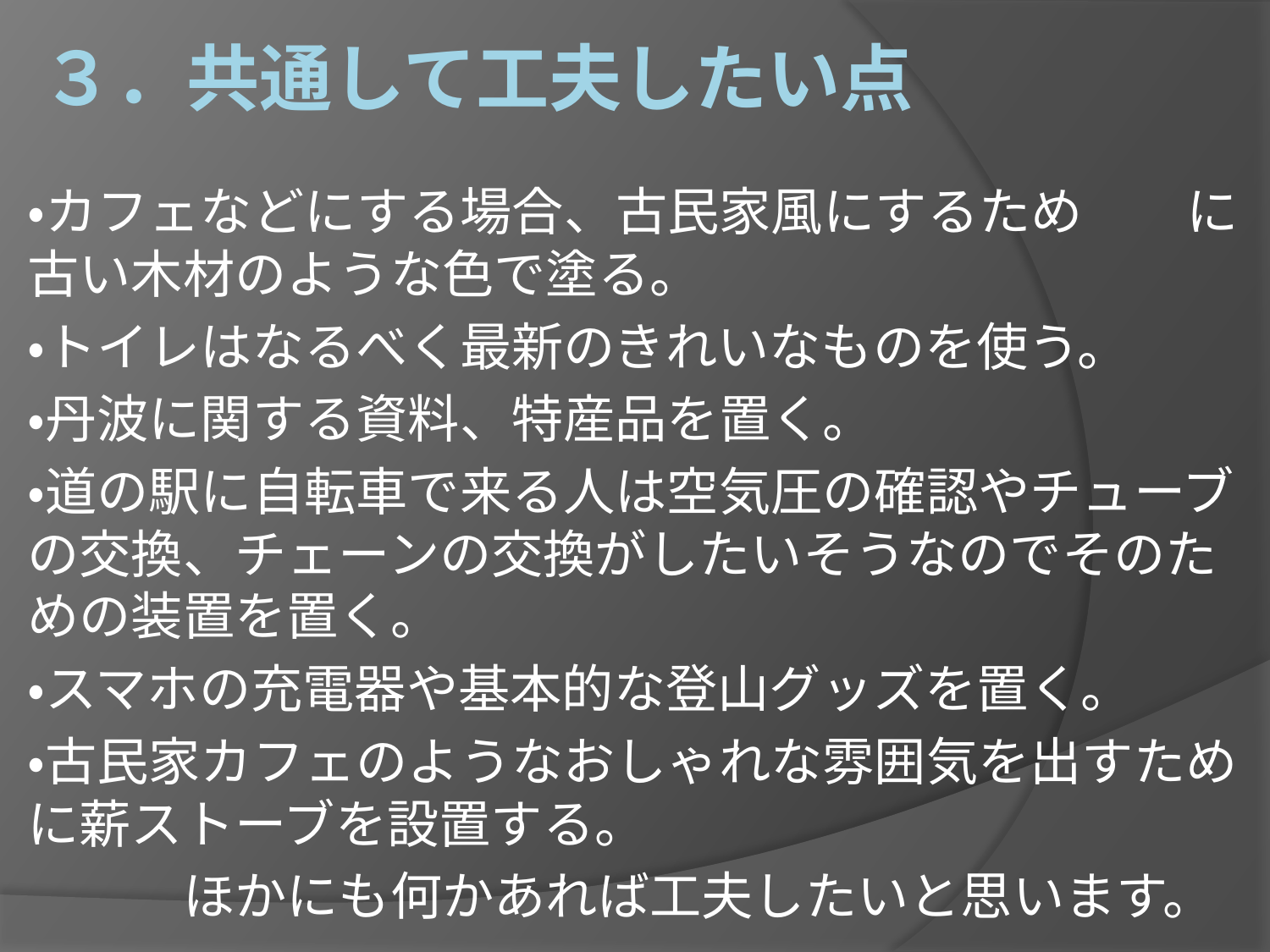

# ３．共通して工夫したい点
・カフェなどにする場合、古民家風にするため　　に古い木材のような色で塗る。
・トイレはなるべく最新のきれいなものを使う。
・丹波に関する資料、特産品を置く。
・道の駅に自転車で来る人は空気圧の確認やチューブの交換、チェーンの交換がしたいそうなのでそのための装置を置く。
・スマホの充電器や基本的な登山グッズを置く。
・古民家カフェのようなおしゃれな雰囲気を出すために薪ストーブを設置する。
　　　ほかにも何かあれば工夫したいと思います。